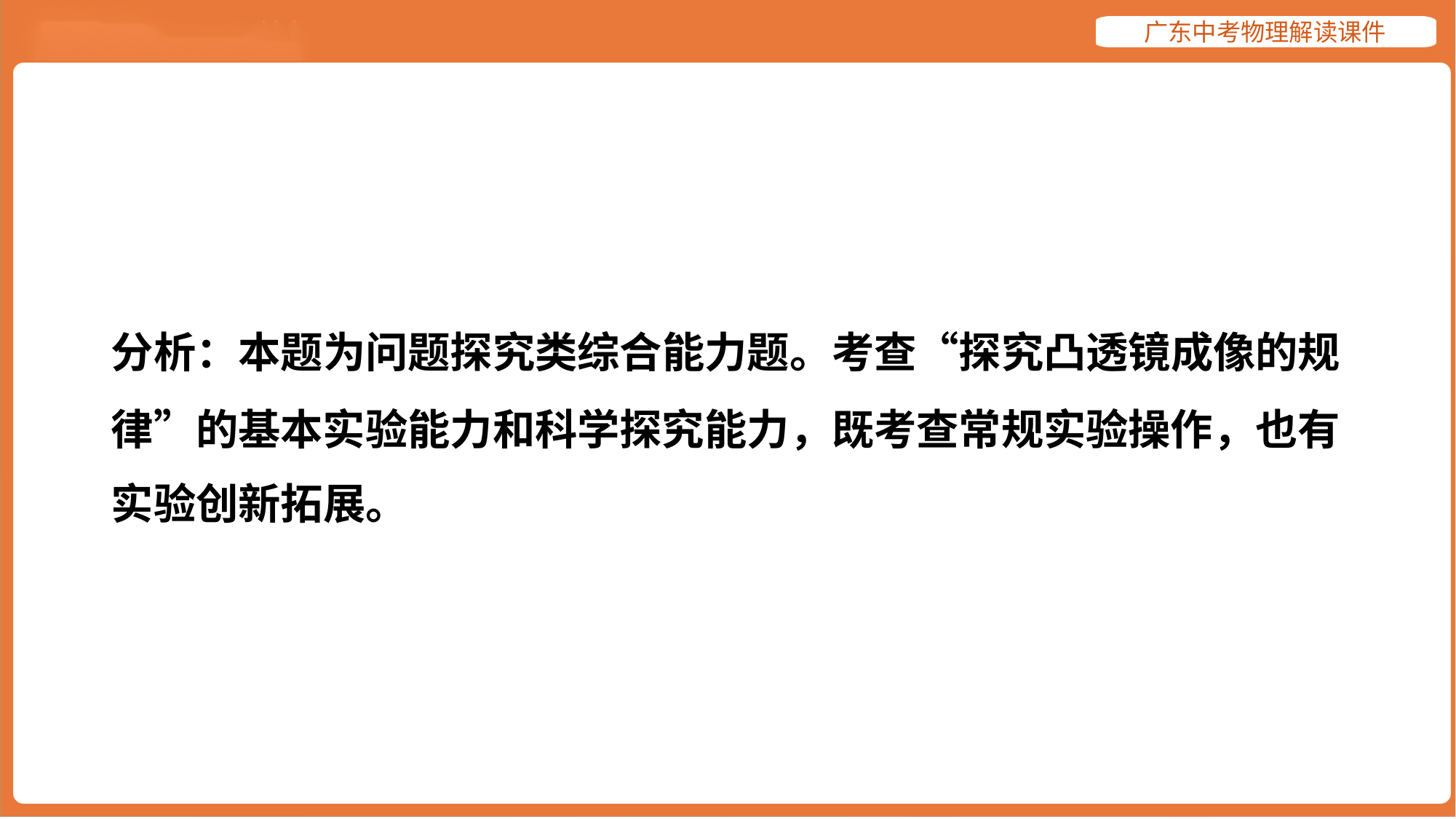

分析：本题为问题探究类综合能力题。考查“探究凸透镜成像的规
律”的基本实验能力和科学探究能力，既考查常规实验操作，也有
实验创新拓展。